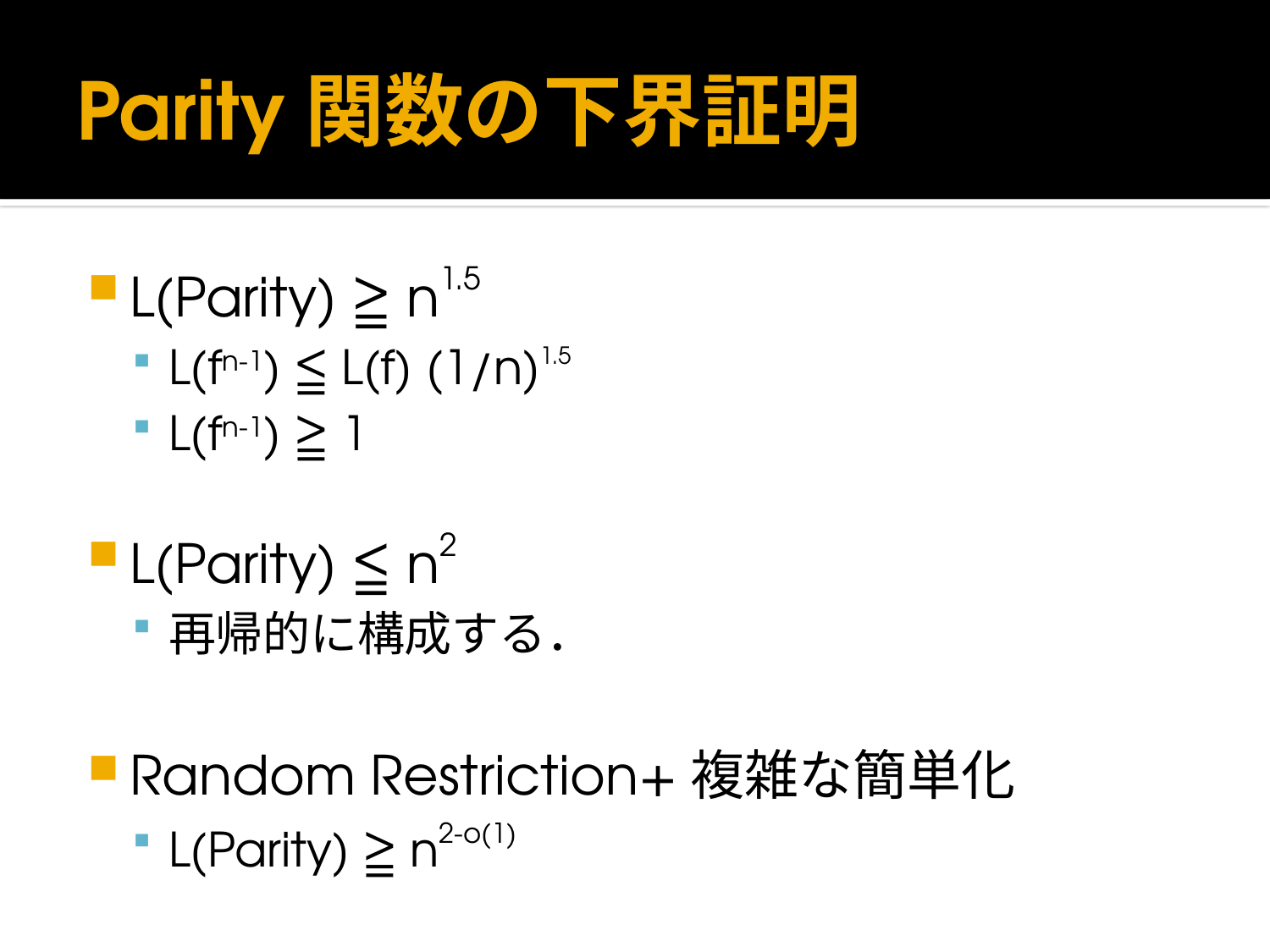

# Parity関数の下界証明
L(Parity) ≧ n1.5
L(fn-1) ≦ L(f) (1/n)1.5
L(fn-1) ≧ 1

L(Parity) ≦ n2
再帰的に構成する．

Random Restriction+複雑な簡単化
L(Parity) ≧ n2-o(1)